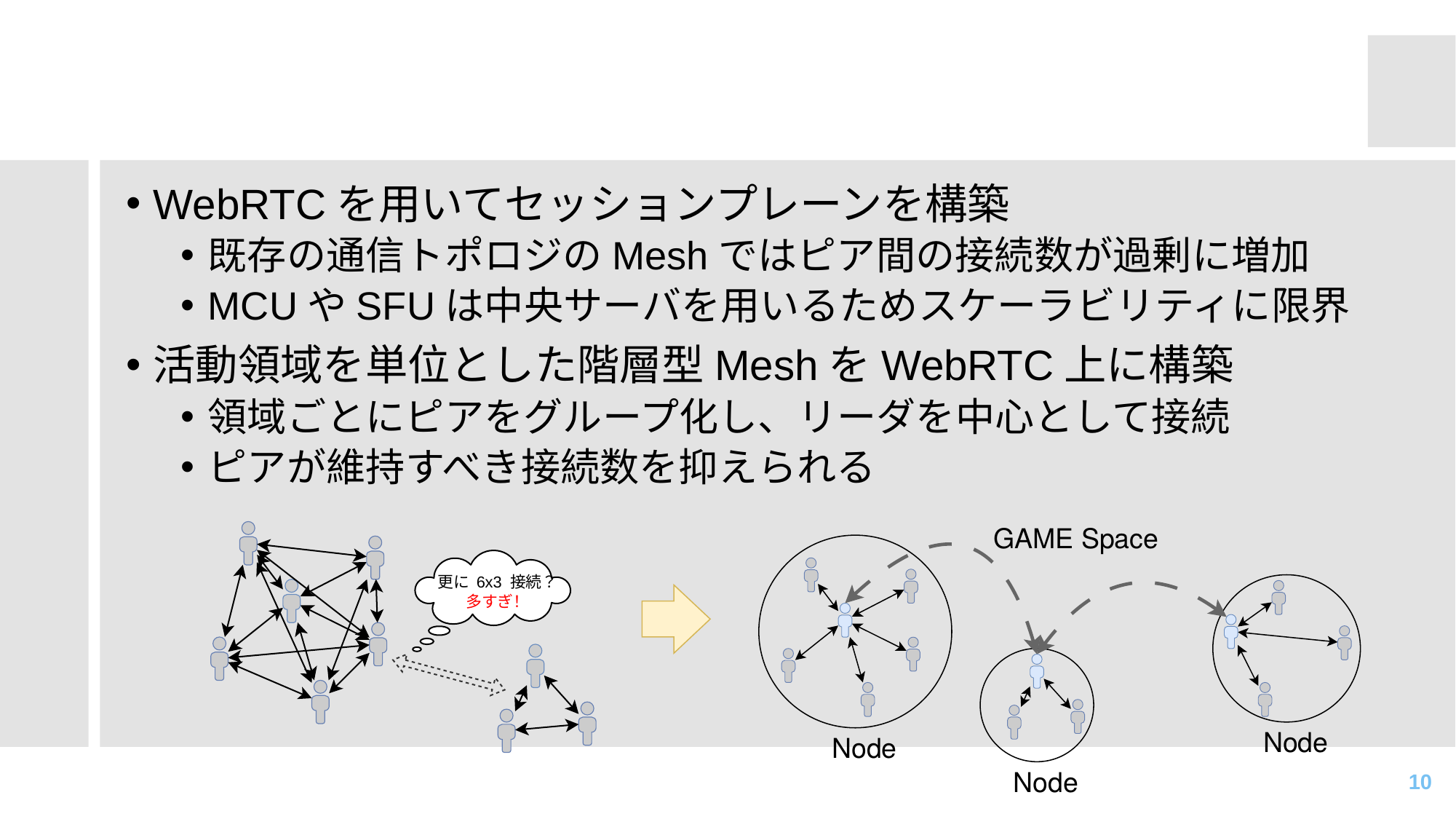

# 階層型 Mesh トポロジ
WebRTCを用いてセッションプレーンを構築
既存の通信トポロジのMeshではピア間の接続数が過剰に増加
MCUやSFUは中央サーバを用いるためスケーラビリティに限界
活動領域を単位とした階層型MeshをWebRTC上に構築
領域ごとにピアをグループ化し、リーダを中心として接続
ピアが維持すべき接続数を抑えられる

GAME Space

Node

Node

Node

更に 6x3 接続？
多すぎ！

10